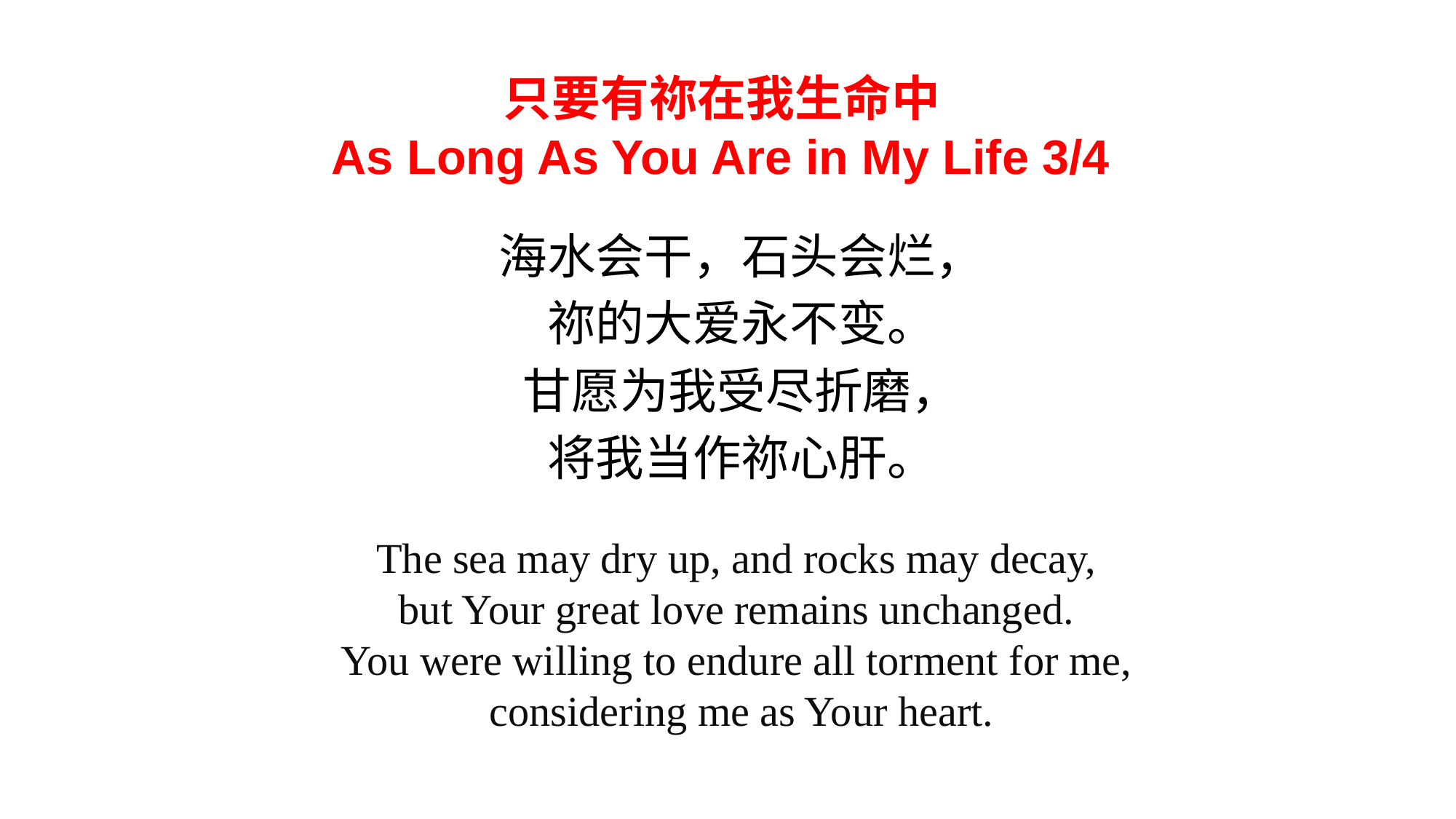

只要有祢在我生命中
As Long As You Are in My Life 3/4
海水会干，石头会烂，
祢的大爱永不变。
甘愿为我受尽折磨，
将我当作祢心肝。

The sea may dry up, and rocks may decay,
but Your great love remains unchanged.
You were willing to endure all torment for me,
considering me as Your heart.